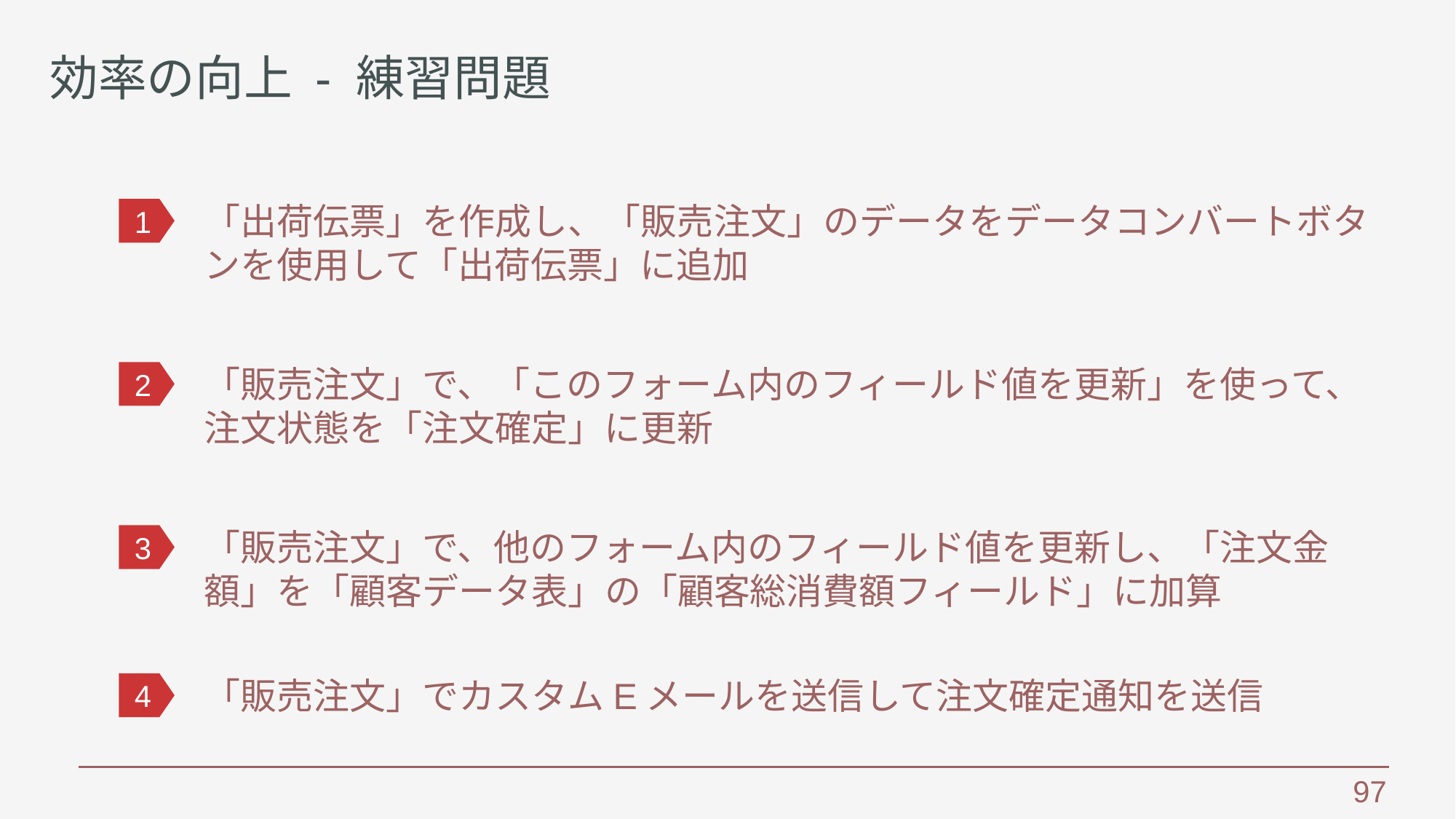

効率の向上 - 練習問題
「出荷伝票」を作成し、「販売注文」のデータをデータコンバートボタンを使用して「出荷伝票」に追加
1
「販売注文」で、「このフォーム内のフィールド値を更新」を使って、注文状態を「注文確定」に更新
2
「販売注文」で、他のフォーム内のフィールド値を更新し、「注文金額」を「顧客データ表」の「顧客総消費額フィールド」に加算
3
「販売注文」でカスタムEメールを送信して注文確定通知を送信
4
   97